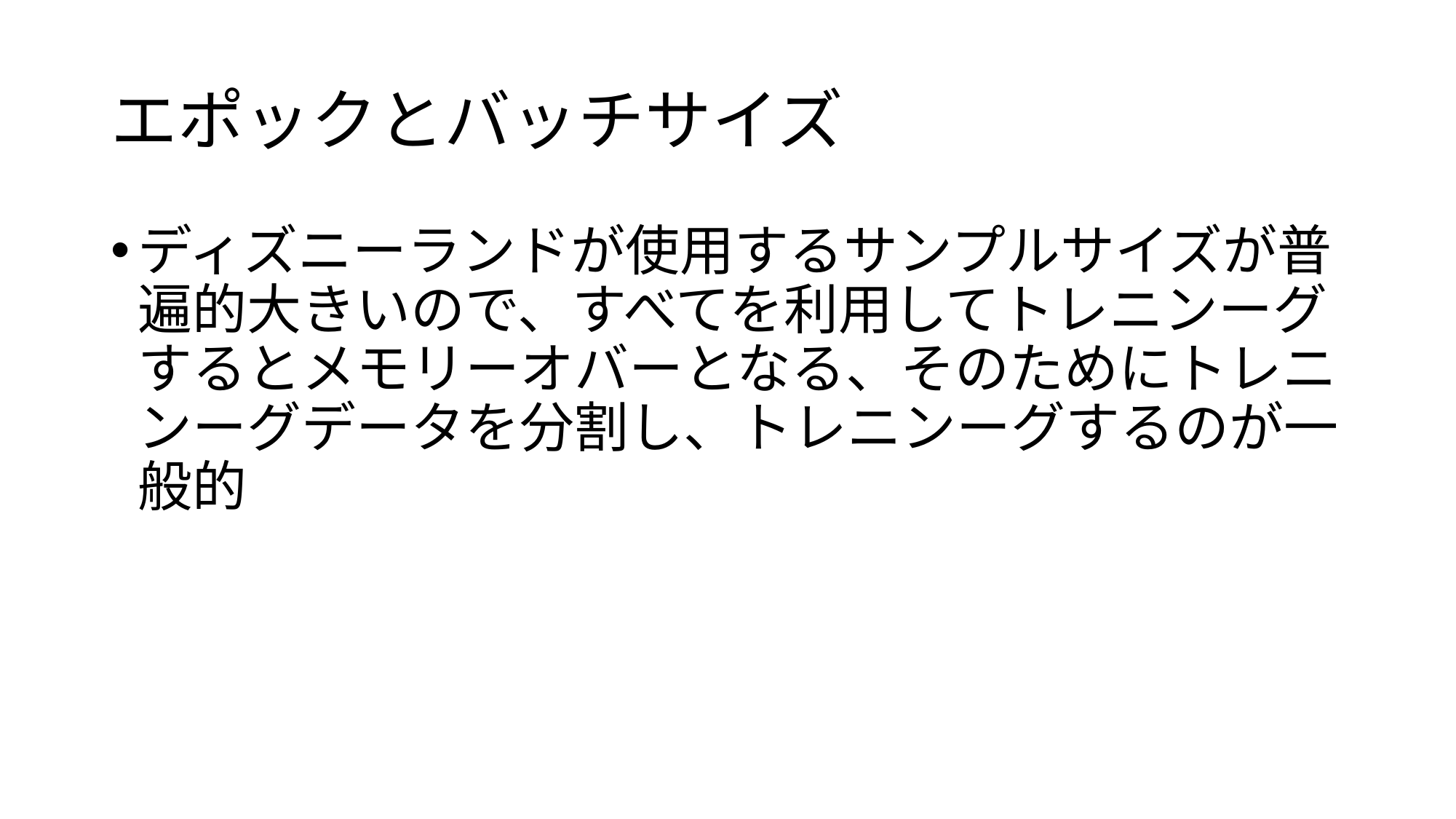

# エポックとバッチサイズ
ディズニーランドが使用するサンプルサイズが普遍的大きいので、すべてを利用してトレニンーグするとメモリーオバーとなる、そのためにトレニンーグデータを分割し、トレニンーグするのが一般的